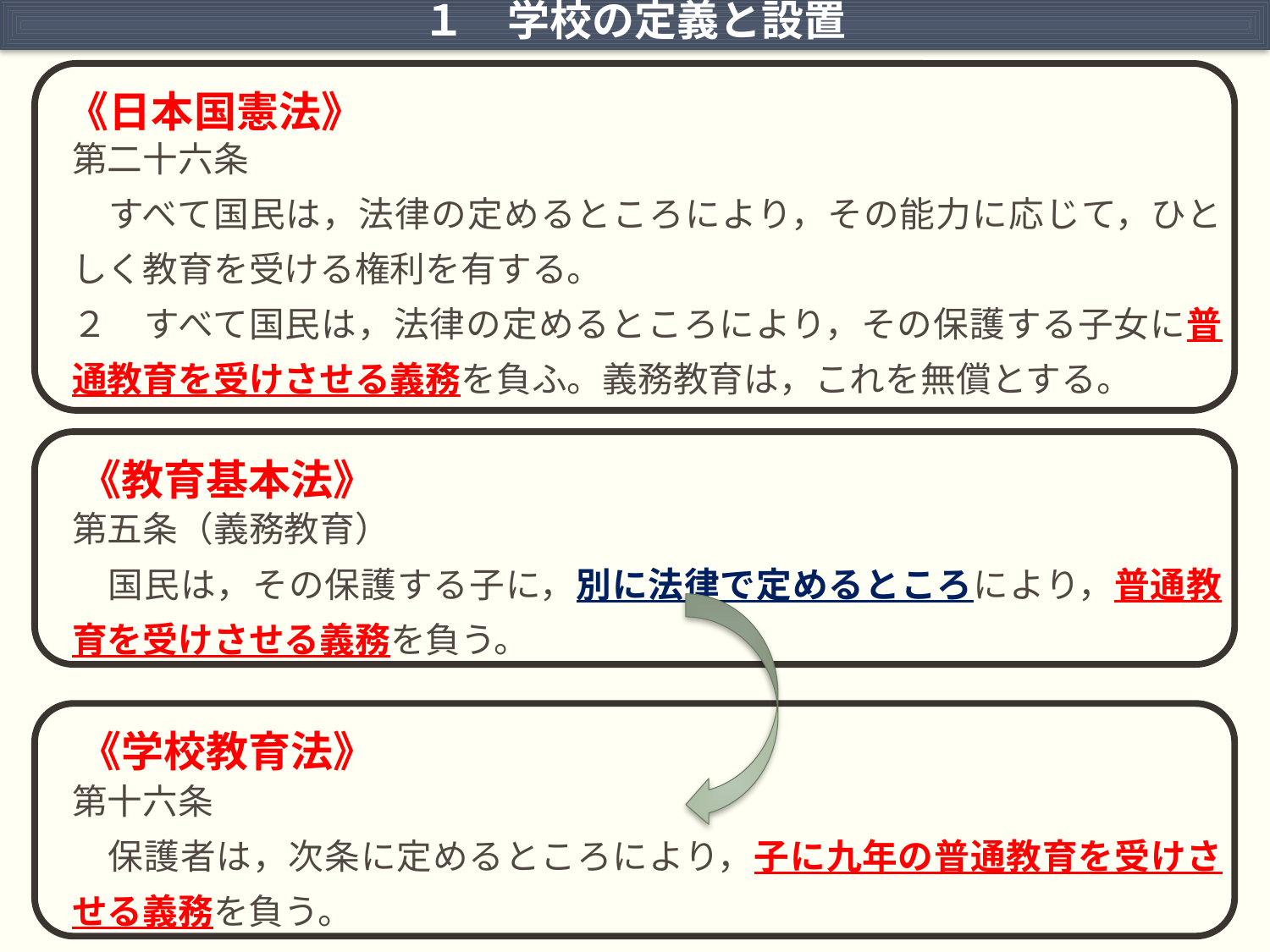

１　学校の定義と設置

 《日本国憲法》
第二十六条
　すべて国民は，法律の定めるところにより，その能力に応じて，ひとしく教育を受ける権利を有する。
２　すべて国民は，法律の定めるところにより，その保護する子女に普通教育を受けさせる義務を負ふ。義務教育は，これを無償とする。

 《教育基本法》
第五条（義務教育）
　国民は，その保護する子に，別に法律で定めるところにより，普通教育を受けさせる義務を負う。

 《学校教育法》
第十六条
　保護者は，次条に定めるところにより，子に九年の普通教育を受けさせる義務を負う。